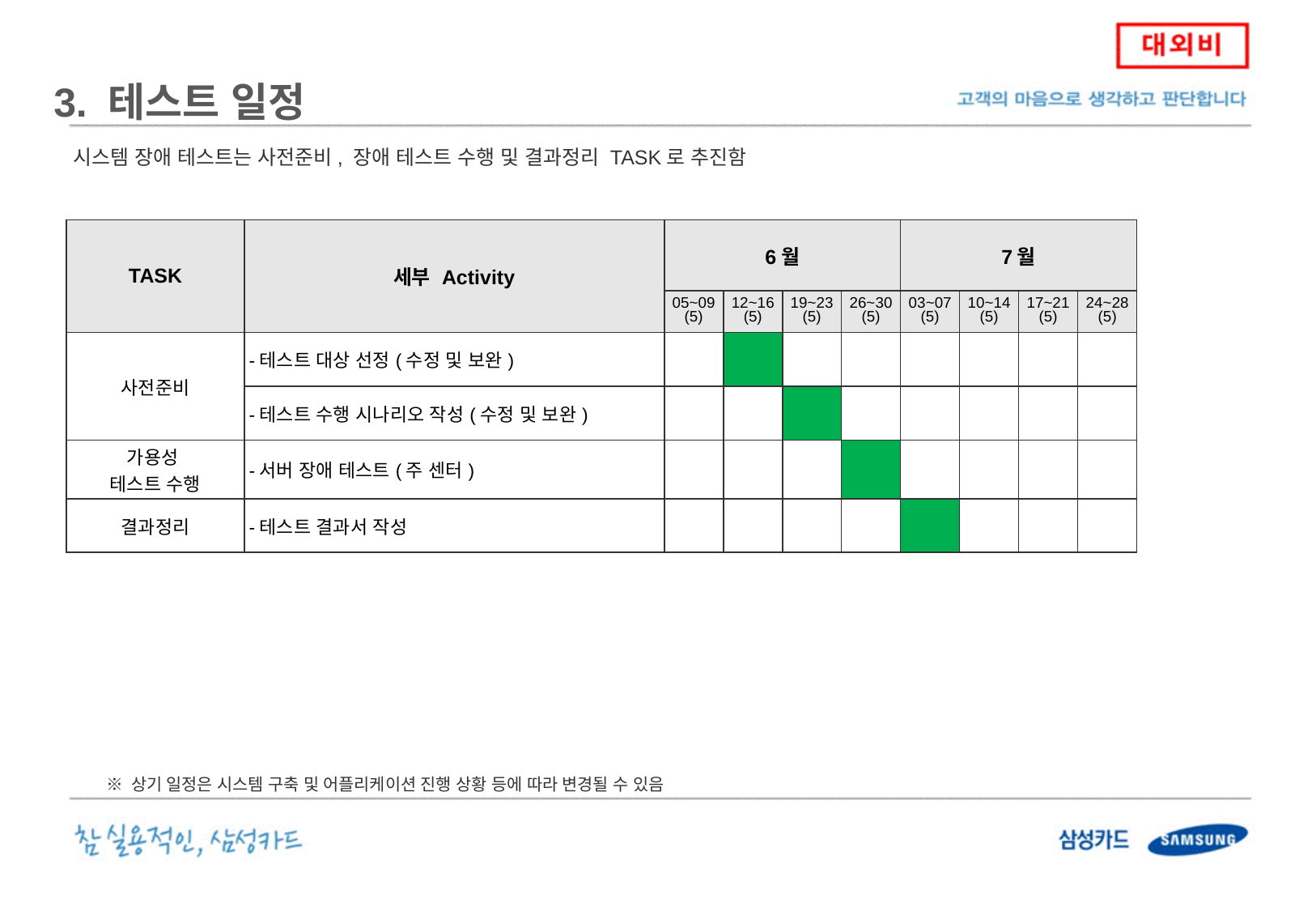

3. 테스트 일정
시스템 장애 테스트는 사전준비, 장애 테스트 수행 및 결과정리 TASK로 추진함
| TASK | 세부 Activity | 6월 |  |  |  | 7월 |  |  |  |
| --- | --- | --- | --- | --- | --- | --- | --- | --- | --- |
|  |  | 05~09 (5) | 12~16 (5) | 19~23 (5) | 26~30 (5) | 03~07 (5) | 10~14 (5) | 17~21 (5) | 24~28 (5) |
| 사전준비 | -테스트 대상 선정(수정 및 보완) |  |  |  |  |  |  |  |  |
|  | -테스트 수행 시나리오 작성(수정 및 보완) |  |  |  |  |  |  |  |  |
| 가용성 테스트 수행 | -서버 장애 테스트(주 센터) |  |  |  |  |  |  |  |  |
| 결과정리 | -테스트 결과서 작성 |  |  |  |  |  |  |  |  |
※ 상기 일정은 시스템 구축 및 어플리케이션 진행 상황 등에 따라 변경될 수 있음